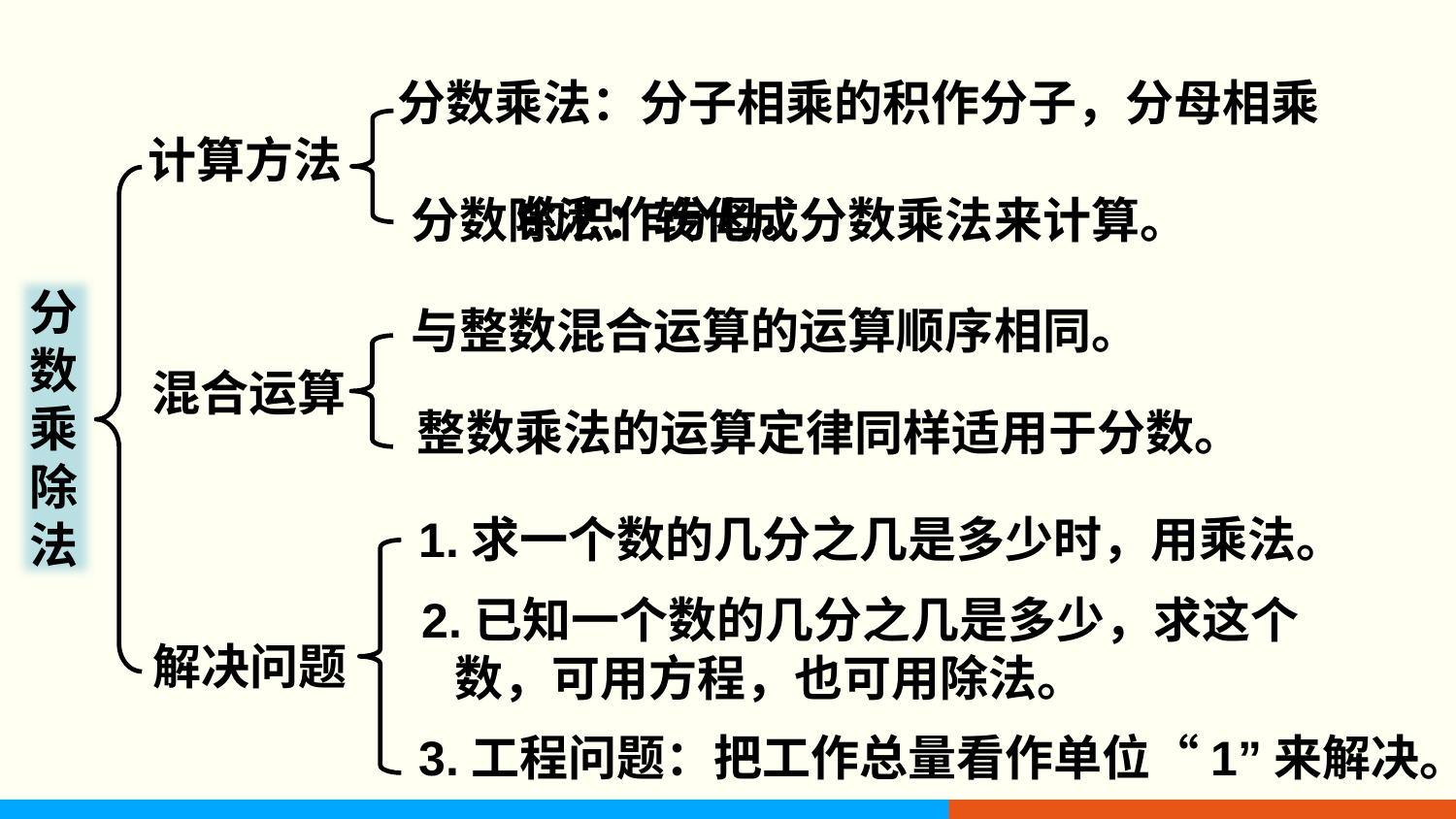

分数乘法：分子相乘的积作分子，分母相乘
          的积作分母。

计算方法

分数除法：转化成分数乘法来计算。
分数乘除法
与整数混合运算的运算顺序相同。

混合运算
整数乘法的运算定律同样适用于分数。
1.求一个数的几分之几是多少时，用乘法。

2.已知一个数的几分之几是多少，求这个
  数，可用方程，也可用除法。
解决问题
3.工程问题：把工作总量看作单位“1”来解决。